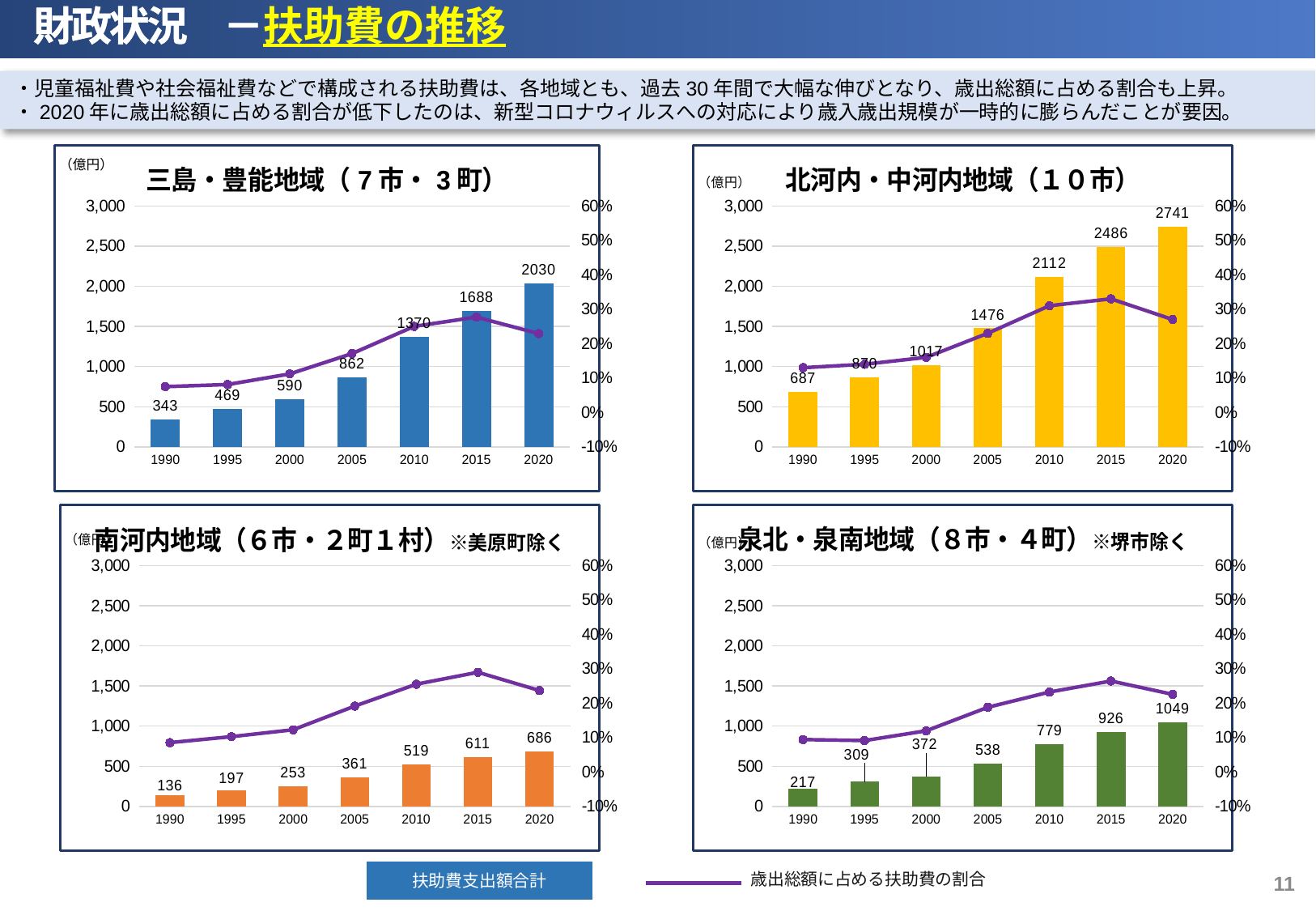

財政状況　－扶助費の推移

・児童福祉費や社会福祉費などで構成される扶助費は、各地域とも、過去30年間で大幅な伸びとなり、歳出総額に占める割合も上昇。
・2020年に歳出総額に占める割合が低下したのは、新型コロナウィルスへの対応により歳入歳出規模が一時的に膨らんだことが要因。

### Chart

| Category | 扶助費支出額 | 歳出総額に占める割合 |  |
|---|---|---|---|
| 1990 | 343.0 | 0.075 | 343.0 |
| 1995 | 469.0 | 0.081 | 469.0 |
| 2000 | 590.0 | 0.112 | 590.0 |
| 2005 | 862.0 | 0.171 | 862.0 |
| 2010 | 1370.0 | 0.25 | 1370.0 |
| 2015 | 1688.0 | 0.277 | 1688.0 |
| 2020 | 2030.0 | 0.229 | 2030.0 |

### Chart

| Category | 扶助費支出額 | 歳出総額に占める割合 |
|---|---|---|
| 1990 | 687.0 | 0.13 |
| 1995 | 870.0 | 0.14 |
| 2000 | 1017.0 | 0.16 |
| 2005 | 1476.0 | 0.23 |
| 2010 | 2112.0 | 0.31 |
| 2015 | 2486.0 | 0.33 |
| 2020 | 2741.0 | 0.27 |
（億円）

### Chart

| Category | 扶助費支出額 | 歳出総額に占める割合 |
|---|---|---|
| 1990 | 217.0 | 0.094399366 |
| 1995 | 309.0 | 0.091574165 |
| 2000 | 372.0 | 0.119793687 |
| 2005 | 538.0 | 0.188267086 |
| 2010 | 779.0 | 0.232423644 |
| 2015 | 926.0 | 0.264530146 |
| 2020 | 1049.0 | 0.225817001 |

### Chart

| Category | 扶助費支出額 | 歳出総額に占める割合 |
|---|---|---|
| 1990 | 136.0 | 0.085389834 |
| 1995 | 197.0 | 0.102784752 |
| 2000 | 253.0 | 0.122850815 |
| 2005 | 361.0 | 0.191673986 |
| 2010 | 519.0 | 0.255293728 |
| 2015 | 611.0 | 0.289850912 |
| 2020 | 686.0 | 0.23693054 |
歳出総額に占める扶助費の割合
扶助費支出額合計
11